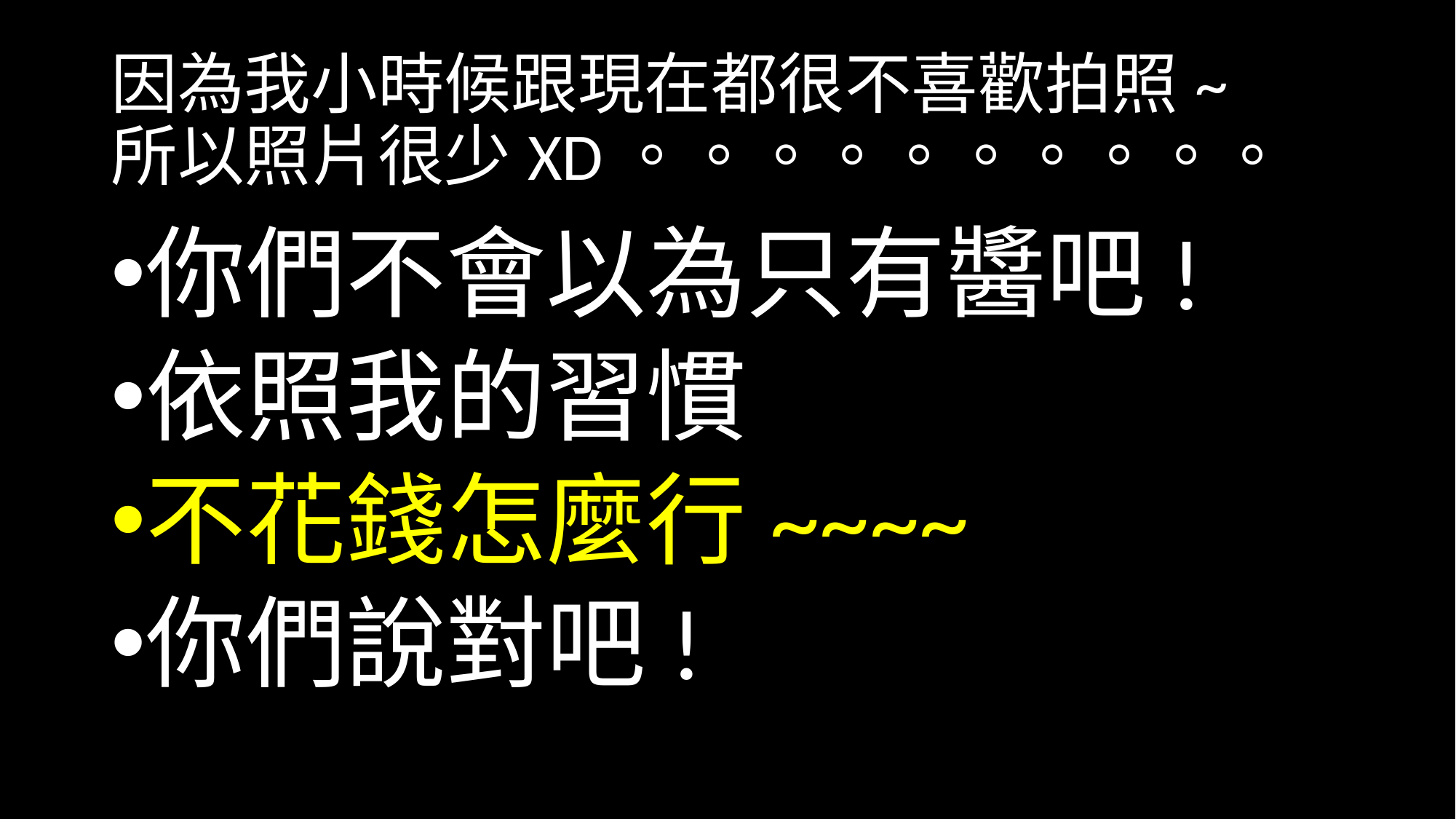

# 因為我小時候跟現在都很不喜歡拍照~ 所以照片很少XD。。。。。。。。。。
你們不會以為只有醬吧!
依照我的習慣
不花錢怎麼行~~~~
你們說對吧!